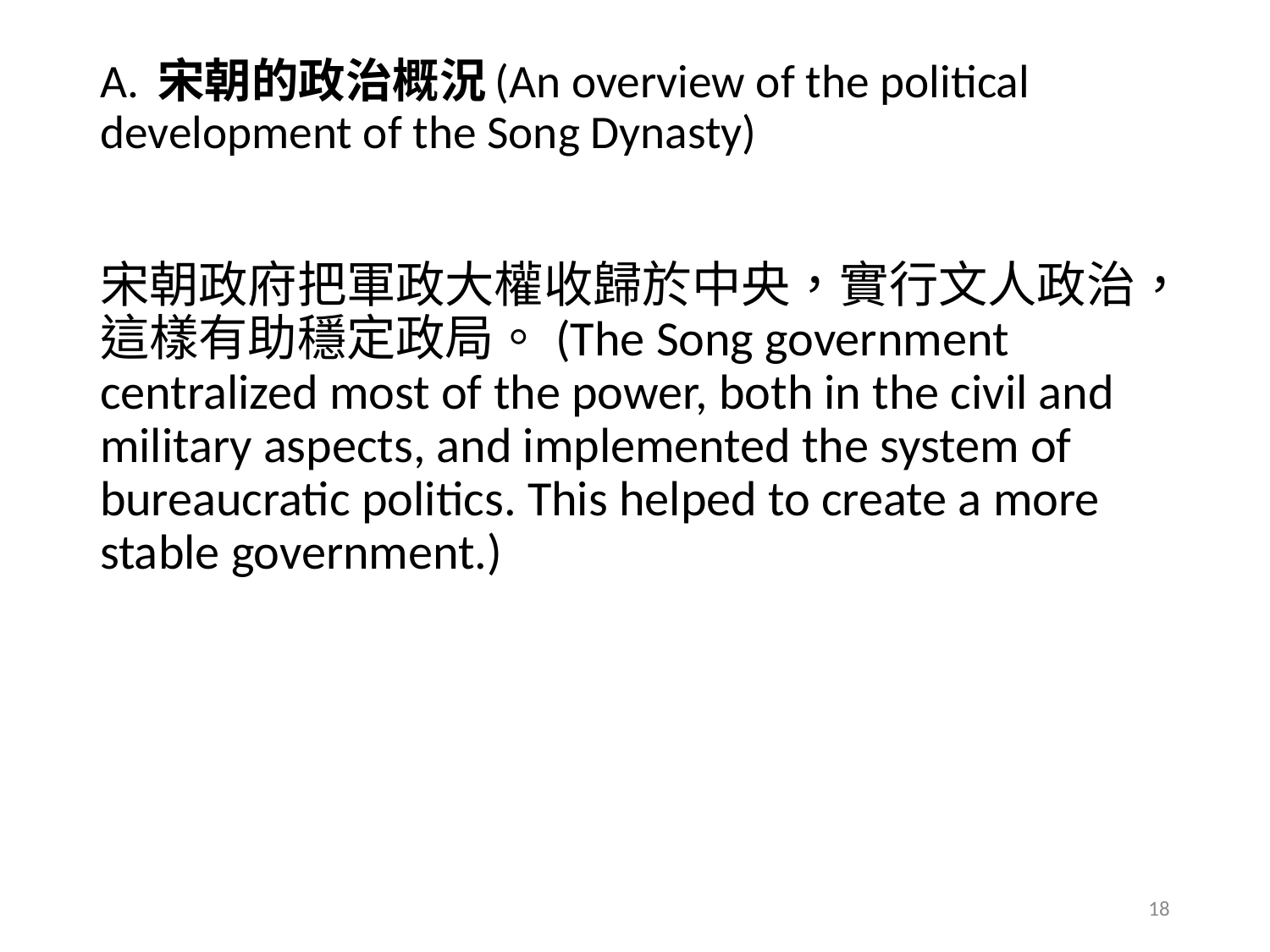

# A. 宋朝的政治概況(An overview of the political development of the Song Dynasty)
宋朝政府把軍政大權收歸於中央，實行文人政治，這樣有助穩定政局。(The Song government centralized most of the power, both in the civil and military aspects, and implemented the system of bureaucratic politics. This helped to create a more stable government.)

18